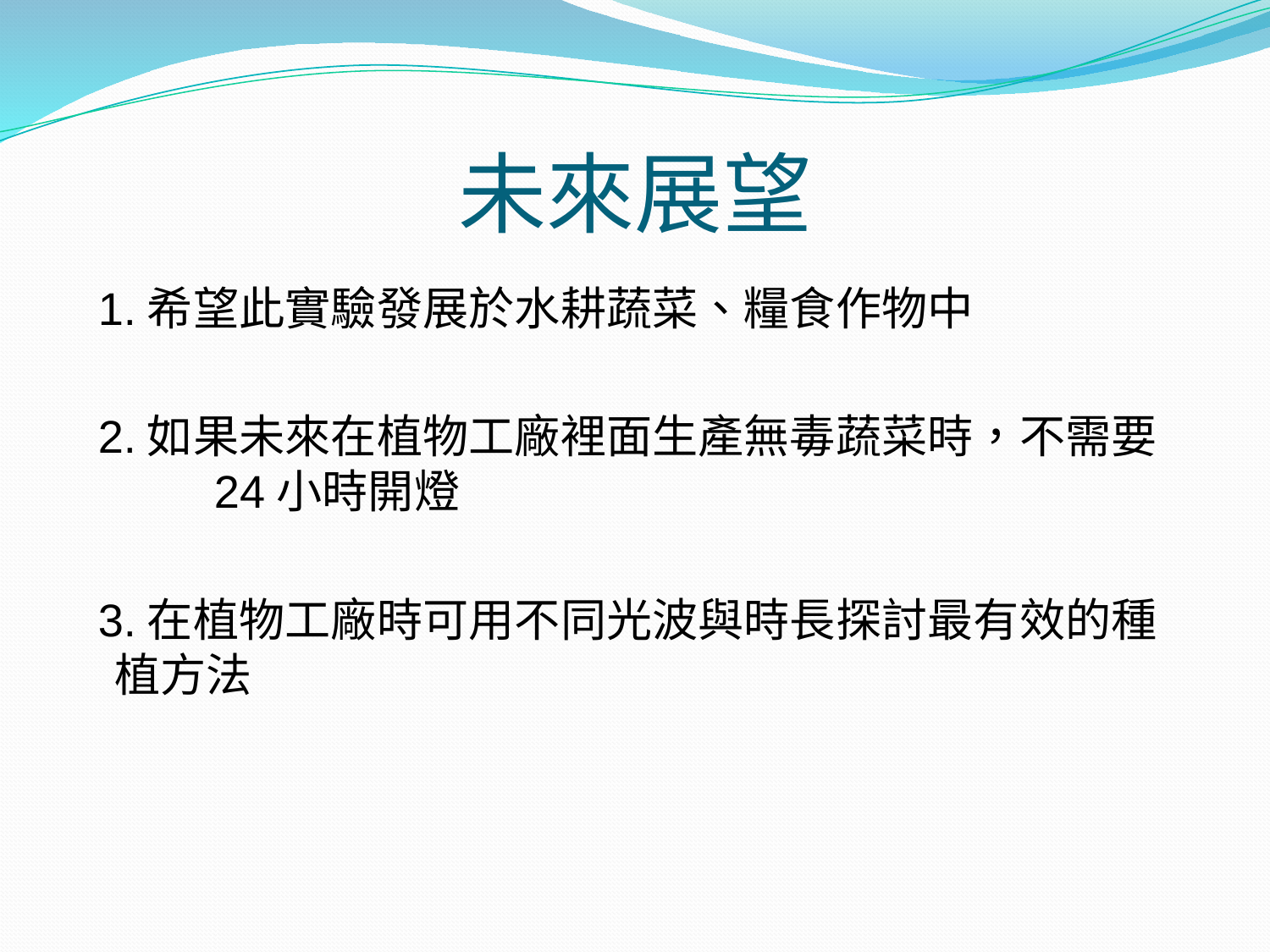

# 未來展望
1.希望此實驗發展於水耕蔬菜、糧食作物中

2.如果未來在植物工廠裡面生產無毒蔬菜時，不需要          24小時開燈

3.在植物工廠時可用不同光波與時長探討最有效的種植方法